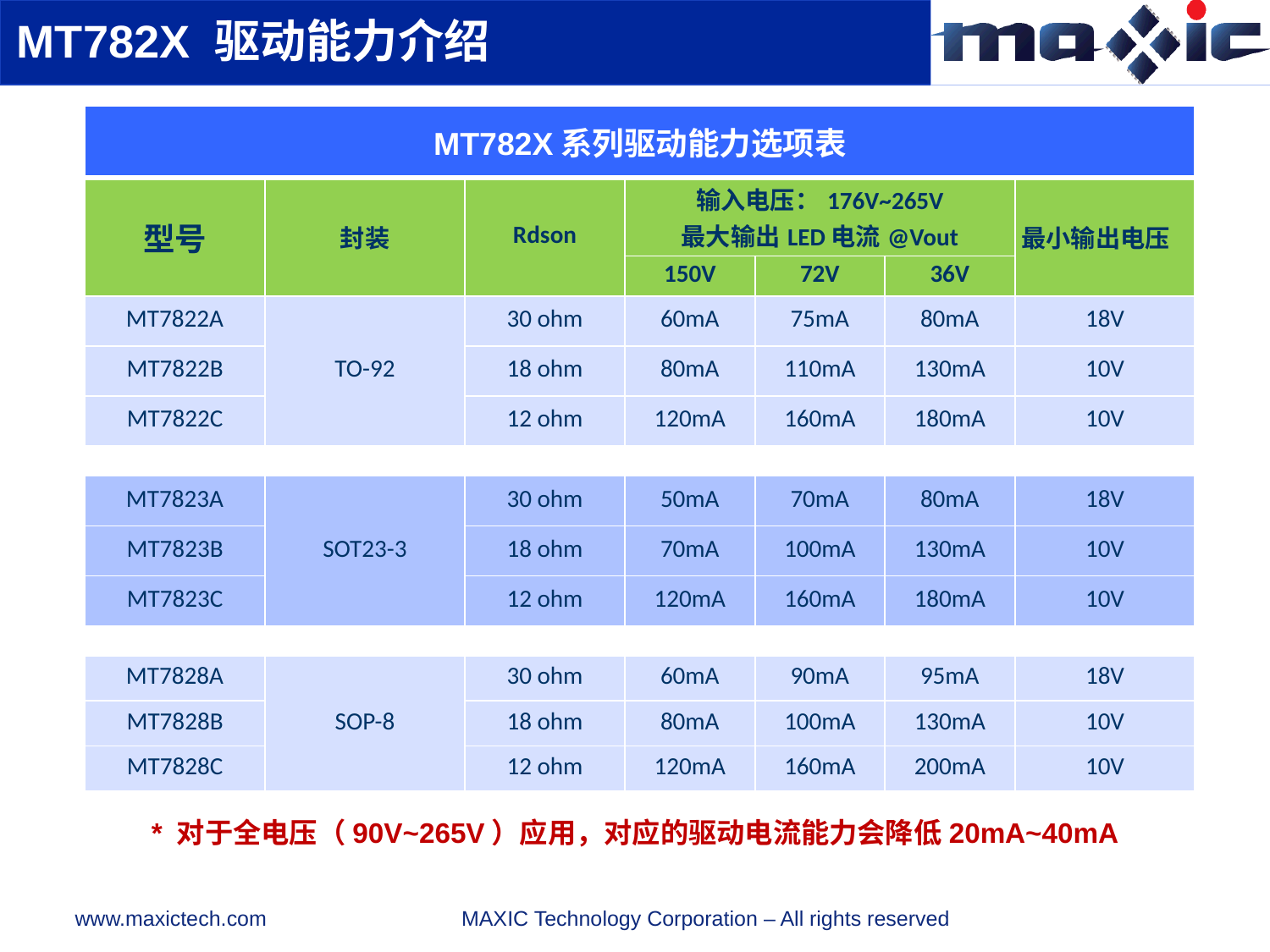

MT782X 驱动能力介绍
| MT782X系列驱动能力选项表 |  |  |  |  |  |  |
| --- | --- | --- | --- | --- | --- | --- |
| 型号 | 封装 | Rdson | 输入电压：176V~265V 最大输出LED电流@Vout |  |  | 最小输出电压 |
|  |  |  | 150V | 72V | 36V |  |
| MT7822A | TO-92 | 30 ohm | 60mA | 75mA | 80mA | 18V |
| MT7822B |  | 18 ohm | 80mA | 110mA | 130mA | 10V |
| MT7822C |  | 12 ohm | 120mA | 160mA | 180mA | 10V |
| MT7823A | SOT23-3 | 30 ohm | 50mA | 70mA | 80mA | 18V |
| --- | --- | --- | --- | --- | --- | --- |
| MT7823B |  | 18 ohm | 70mA | 100mA | 130mA | 10V |
| MT7823C |  | 12 ohm | 120mA | 160mA | 180mA | 10V |
| MT7828A | SOP-8 | 30 ohm | 60mA | 90mA | 95mA | 18V |
| --- | --- | --- | --- | --- | --- | --- |
| MT7828B |  | 18 ohm | 80mA | 100mA | 130mA | 10V |
| MT7828C |  | 12 ohm | 120mA | 160mA | 200mA | 10V |
* 对于全电压（90V~265V）应用，对应的驱动电流能力会降低20mA~40mA
18